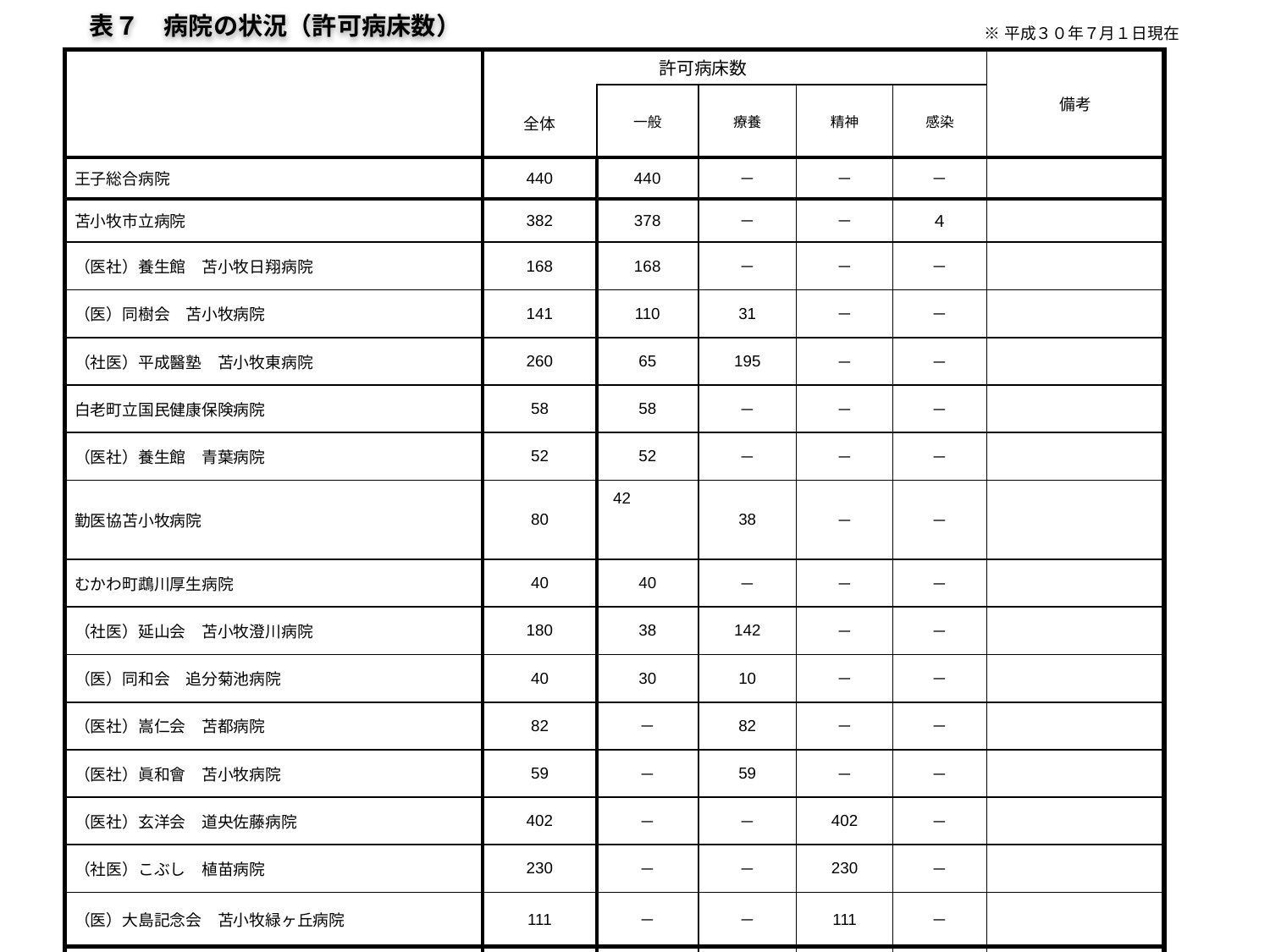

表７　病院の状況（許可病床数）
※平成３０年７月１日現在
|  | 全体 | 許可病床数 |  |  |  | 備考 |
| --- | --- | --- | --- | --- | --- | --- |
|  |  | 一般 | 療養 | 精神 | 感染 |  |
| 王子総合病院 | 440 | 440 | － | － | － |  |
| 苫小牧市立病院 | 382 | 378 | － | － | ４ |  |
| （医社）養生館　苫小牧日翔病院 | 168 | 168 | － | － | － |  |
| （医）同樹会　苫小牧病院 | 141 | 110 | 31 | － | － |  |
| （社医）平成醫塾　苫小牧東病院 | 260 | 65 | 195 | － | － |  |
| 白老町立国民健康保険病院 | 58 | 58 | － | － | － |  |
| （医社）養生館　青葉病院 | 52 | 52 | － | － | － |  |
| 勤医協苫小牧病院 | 80 | 42 | 38 | － | － |  |
| むかわ町鵡川厚生病院 | 40 | 40 | － | － | － |  |
| （社医）延山会　苫小牧澄川病院 | 180 | 38 | 142 | － | － |  |
| （医）同和会　追分菊池病院 | 40 | 30 | 10 | － | － |  |
| （医社）嵩仁会　苫都病院 | 82 | － | 82 | － | － |  |
| （医社）眞和會　苫小牧病院 | 59 | － | 59 | － | － |  |
| （医社）玄洋会　道央佐藤病院 | 402 | － | － | 402 | － |  |
| （社医）こぶし　植苗病院 | 230 | － | － | 230 | － |  |
| （医）大島記念会　苫小牧緑ヶ丘病院 | 111 | － | － | 111 | － |  |
| 東胆振 | 2,725 | 1,421 | 557 | 743 | ４ |  |